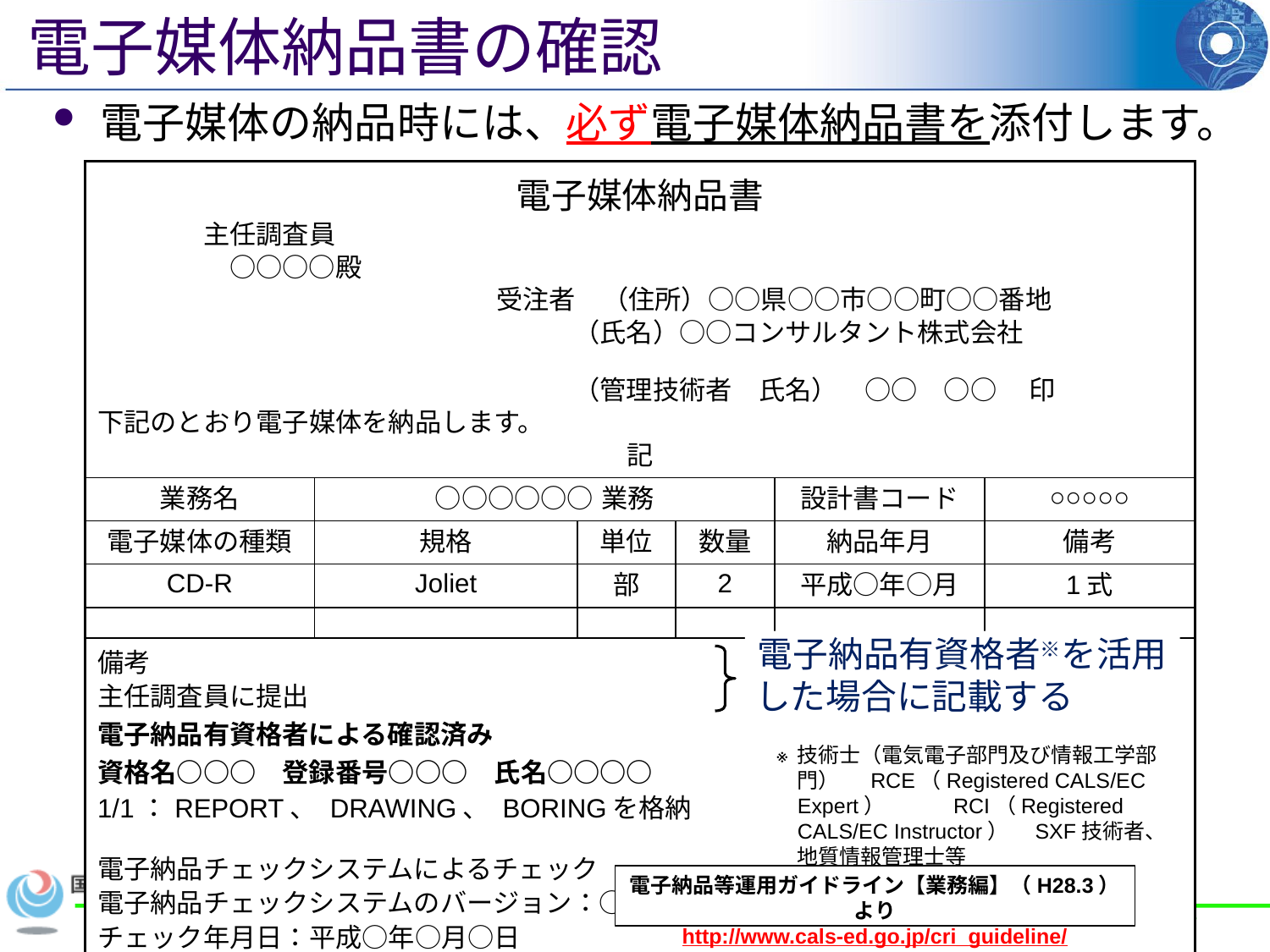

電子媒体納品書の確認
電子媒体の納品時には、必ず電子媒体納品書を添付します。
| 電子媒体納品書 　　　　主任調査員 　　　　　○○○○殿 受注者　（住所）○○県○○市○○町○○番地 （氏名）○○コンサルタント株式会社 （管理技術者　氏名）　○○　○○　 印　 下記のとおり電子媒体を納品します。 記 |  |  |  |  |  |
| --- | --- | --- | --- | --- | --- |
| 業務名 | ○○○○○○業務 |  |  | 設計書コード | ○○○○○ |
| 電子媒体の種類 | 規格 | 単位 | 数量 | 納品年月 | 備考 |
| CD-R | Joliet | 部 | 2 | 平成○年○月 | 1式 |
|  |  |  |  |  |  |
| 備考 主任調査員に提出 電子納品有資格者による確認済み 資格名○○○　登録番号○○○　氏名○○○○ 1/1：REPORT、 DRAWING、 BORINGを格納 電子納品チェックシステムによるチェック 電子納品チェックシステムのバージョン：○.○.○ チェック年月日：平成○年○月○日 |  |  |  |  |  |
電子納品有資格者※を活用
した場合に記載する

※
技術士（電気電子部門及び情報工学部門）　 RCE（Registered CALS/EC Expert）　　　RCI（Registered CALS/EC Instructor）　SXF技術者、地質情報管理士等
電子納品等運用ガイドライン【業務編】（H28.3）より
http://www.cals-ed.go.jp/cri_guideline/